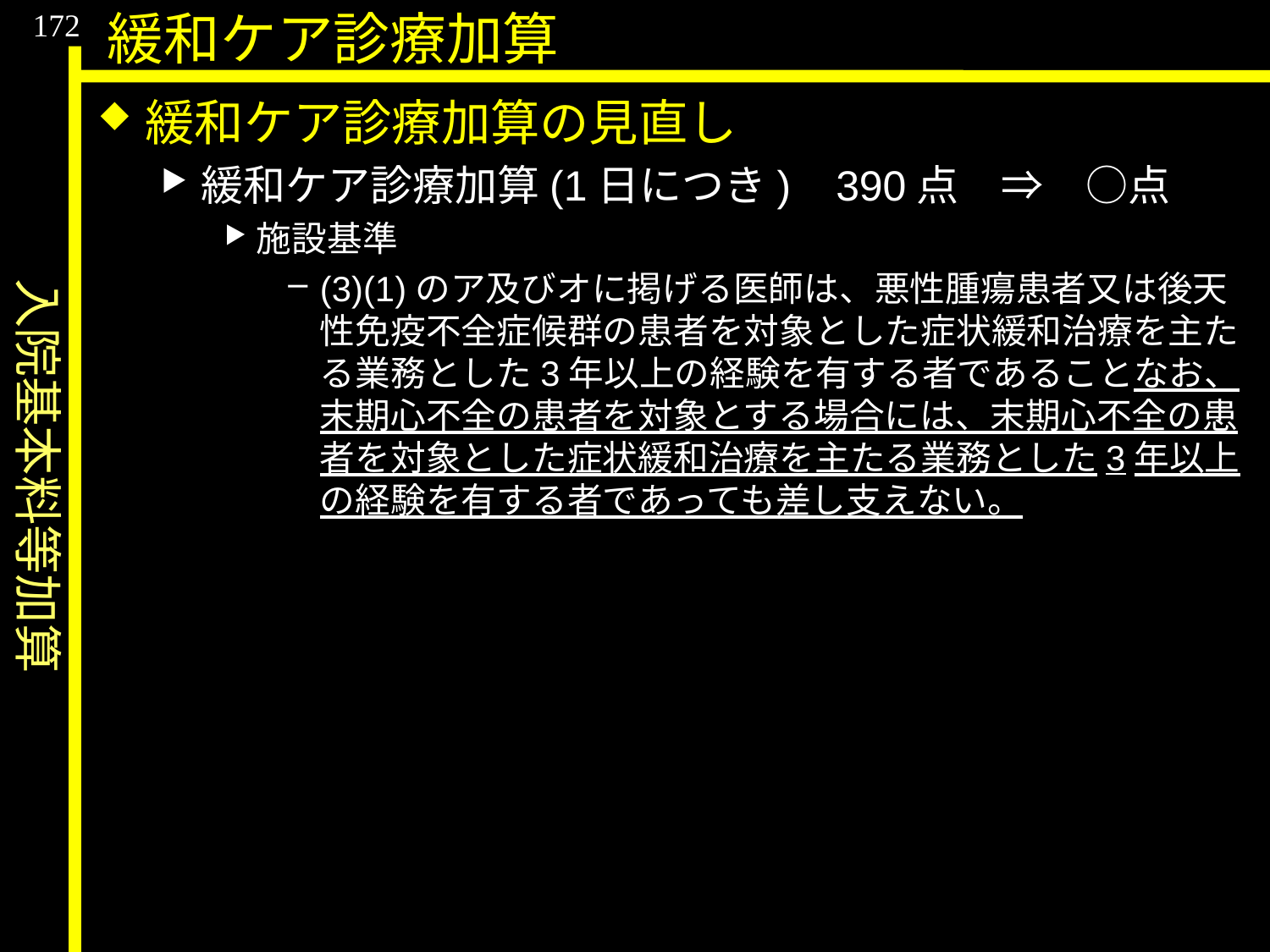

入院基本料等加算
172
緩和ケア診療加算

緩和ケア診療加算の見直し
緩和ケア診療加算(1日につき)	390点　⇒　○点
施設基準
(3)(1)のア及びオに掲げる医師は、悪性腫瘍患者又は後天性免疫不全症候群の患者を対象とした症状緩和治療を主たる業務とした3年以上の経験を有する者であることなお、末期心不全の患者を対象とする場合には、末期心不全の患者を対象とした症状緩和治療を主たる業務とした3年以上の経験を有する者であっても差し支えない。